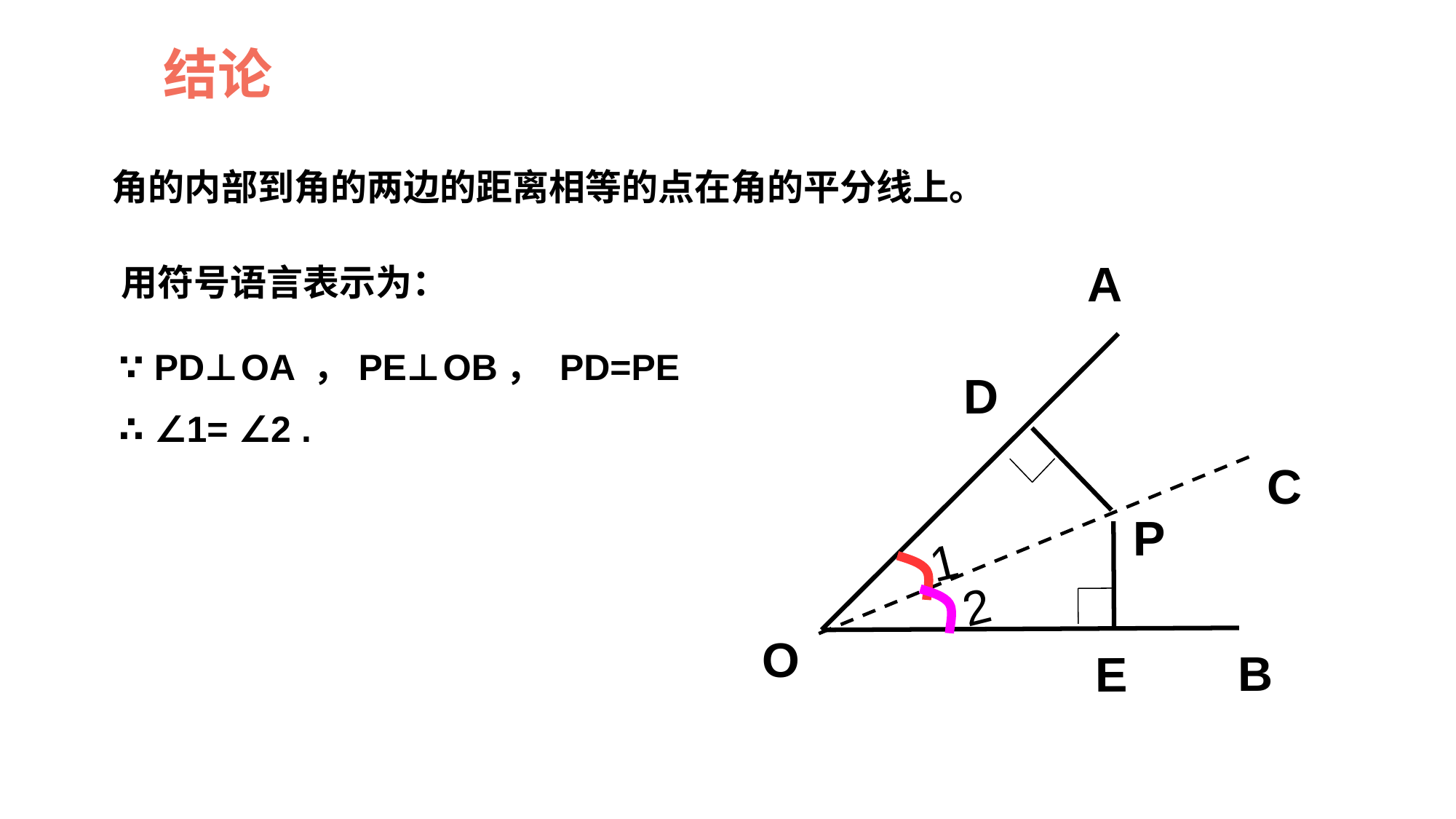

结论
角的内部到角的两边的距离相等的点在角的平分线上。
A

D

C

P

O

E
B
1
2
用符号语言表示为：
∵ PD⊥OA ，PE⊥OB， PD=PE
∴ ∠1= ∠2 .